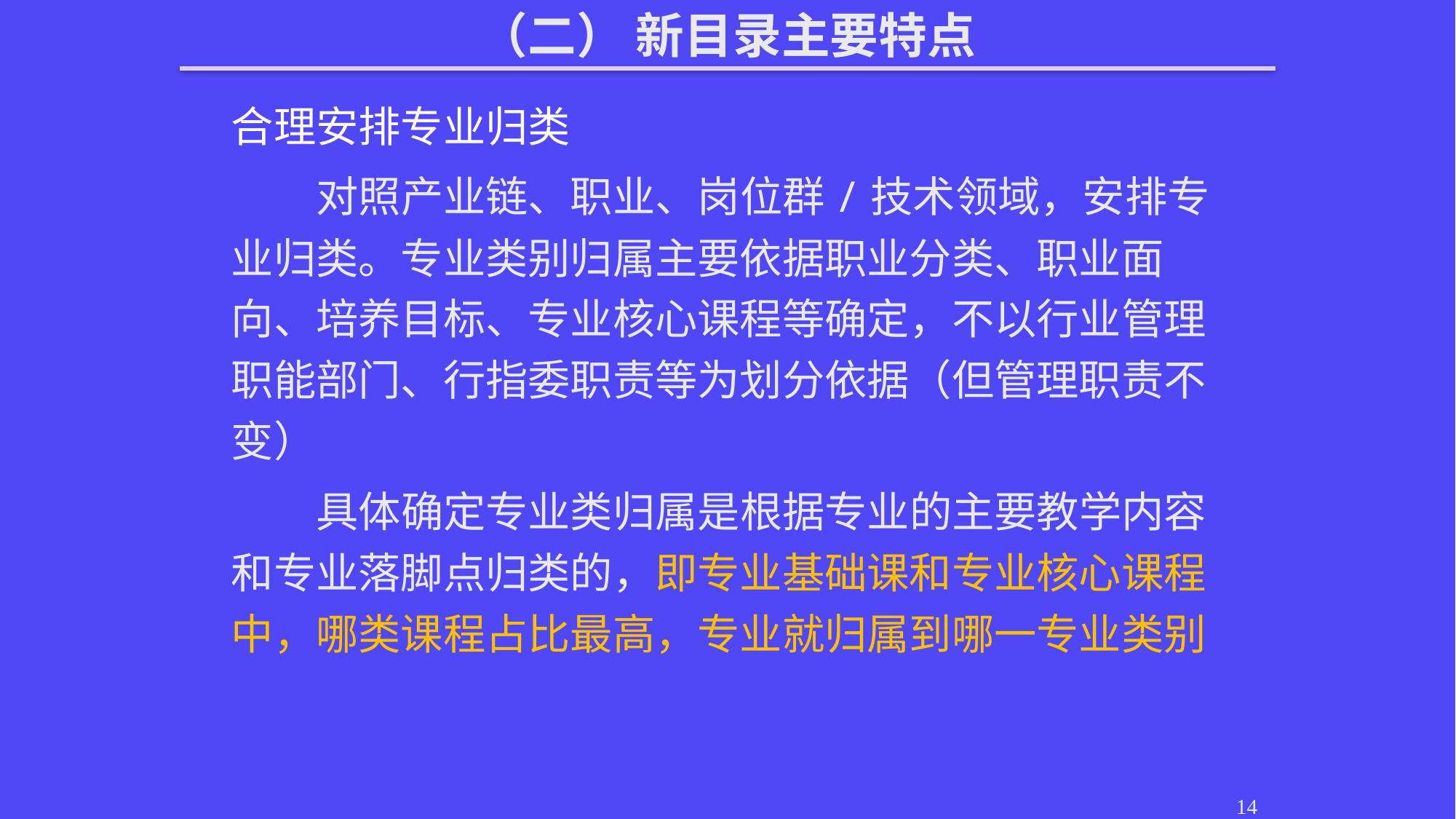

（二） 新目录主要特点
合理安排专业归类
对照产业链、职业、岗位群/技术领域，安排专业归类。专业类别归属主要依据职业分类、职业面向、培养目标、专业核心课程等确定，不以行业管理职能部门、行指委职责等为划分依据（但管理职责不变）
具体确定专业类归属是根据专业的主要教学内容和专业落脚点归类的，即专业基础课和专业核心课程中，哪类课程占比最高，专业就归属到哪一专业类别

14